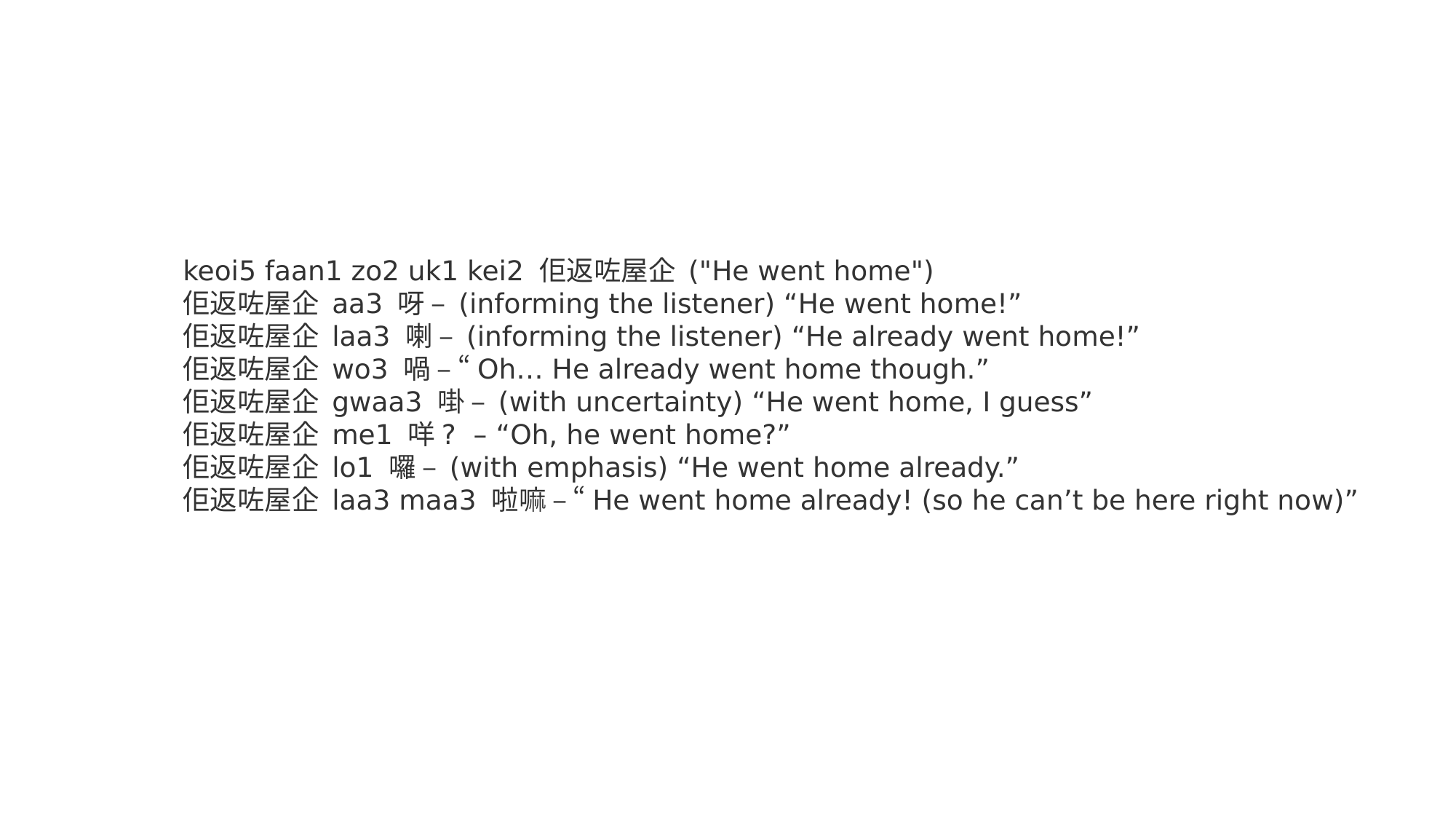

keoi5 faan1 zo2 uk1 kei2 佢返咗屋企 ("He went home")
佢返咗屋企 aa3 呀 – (informing the listener) “He went home!”
佢返咗屋企 laa3 喇 – (informing the listener) “He already went home!”
佢返咗屋企 wo3 喎 – “Oh… He already went home though.”
佢返咗屋企 gwaa3 啩 – (with uncertainty) “He went home, I guess”
佢返咗屋企 me1 咩?  – “Oh, he went home?”
佢返咗屋企 lo1 囉 – (with emphasis) “He went home already.”
佢返咗屋企 laa3 maa3 啦嘛 – “He went home already! (so he can’t be here right now)”